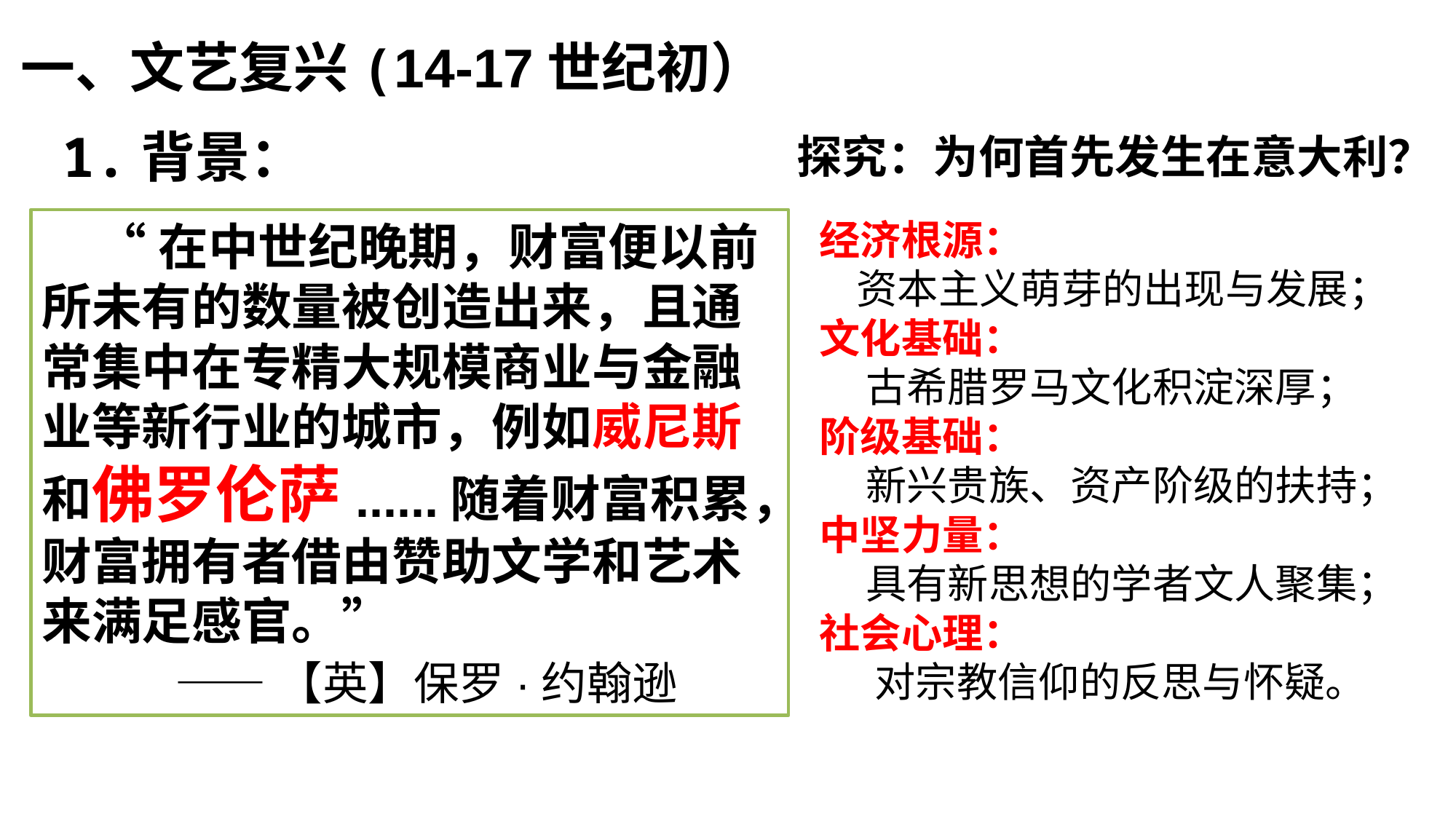

一、文艺复兴(14-17世纪初）
1.背景：
探究：为何首先发生在意大利？
“在中世纪晚期，财富便以前所未有的数量被创造出来，且通常集中在专精大规模商业与金融业等新行业的城市，例如威尼斯和佛罗伦萨......随着财富积累，财富拥有者借由赞助文学和艺术来满足感官。”
       ——【英】保罗·约翰逊
经济根源：
   资本主义萌芽的出现与发展；
文化基础：
    古希腊罗马文化积淀深厚；
阶级基础：
    新兴贵族、资产阶级的扶持；
中坚力量：
    具有新思想的学者文人聚集；
社会心理：
     对宗教信仰的反思与怀疑。